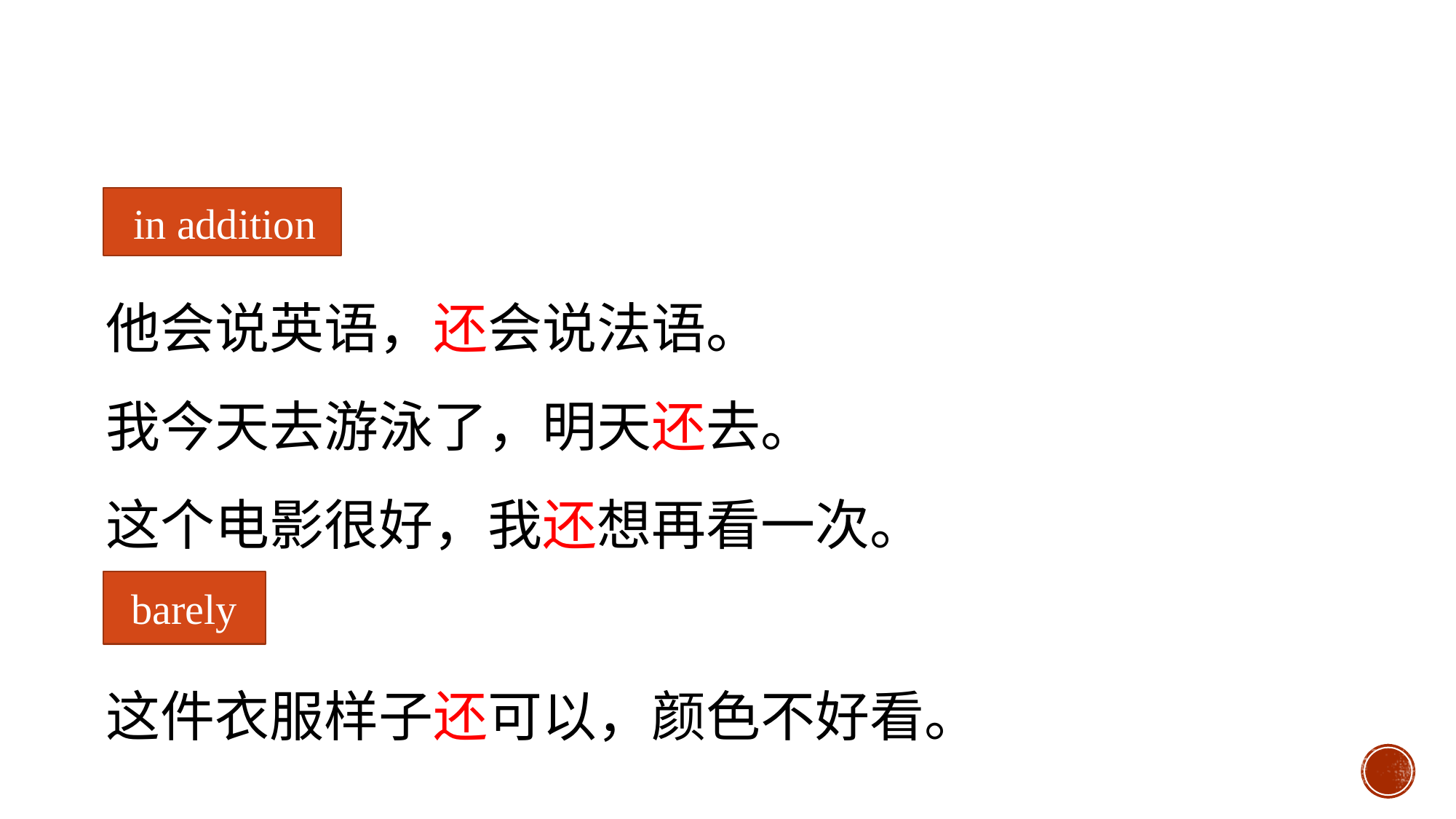

in addition
他会说英语，还会说法语。
我今天去游泳了，明天还去。
这个电影很好，我还想再看一次。

barely
这件衣服样子还可以，颜色不好看。